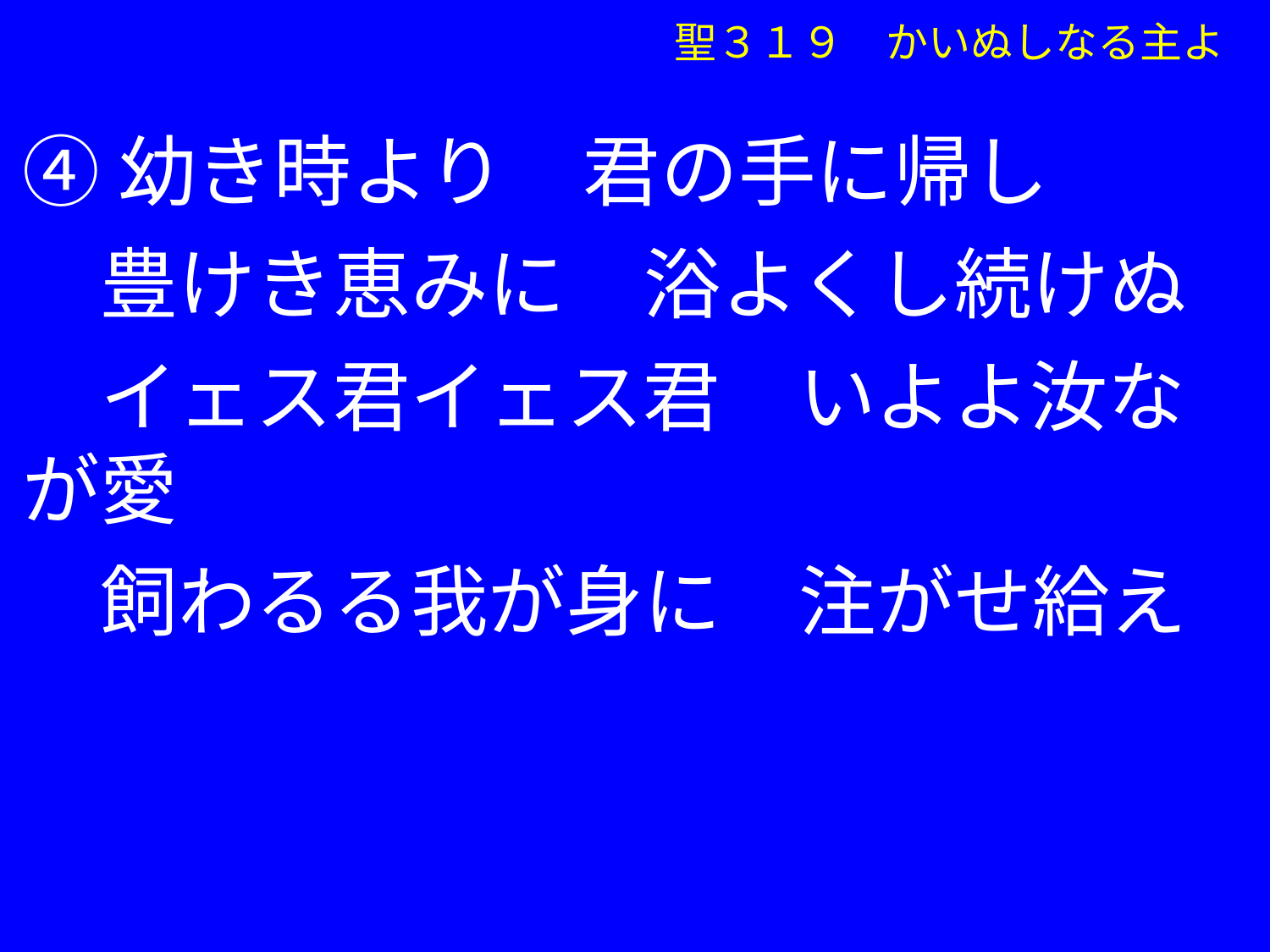

聖３１９　かいぬしなる主よ
④幼き時より　君の手に帰し
　豊けき恵みに　浴よくし続けぬ
　イェス君イェス君　いよよ汝なが愛
　飼わるる我が身に　注がせ給え